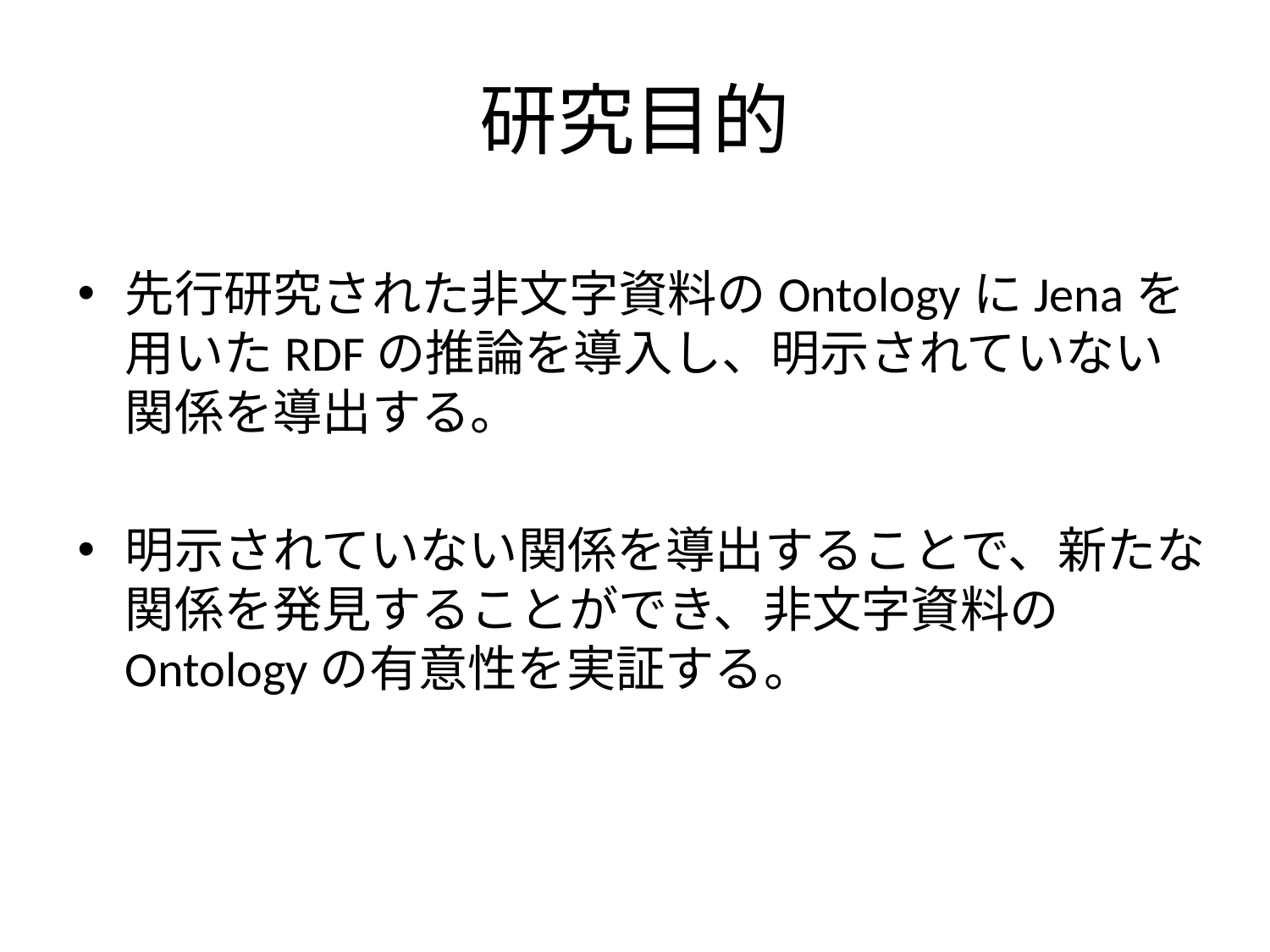

# 研究目的
先行研究された非文字資料のOntologyにJenaを用いたRDFの推論を導入し、明示されていない関係を導出する。

明示されていない関係を導出することで、新たな関係を発見することができ、非文字資料のOntologyの有意性を実証する。